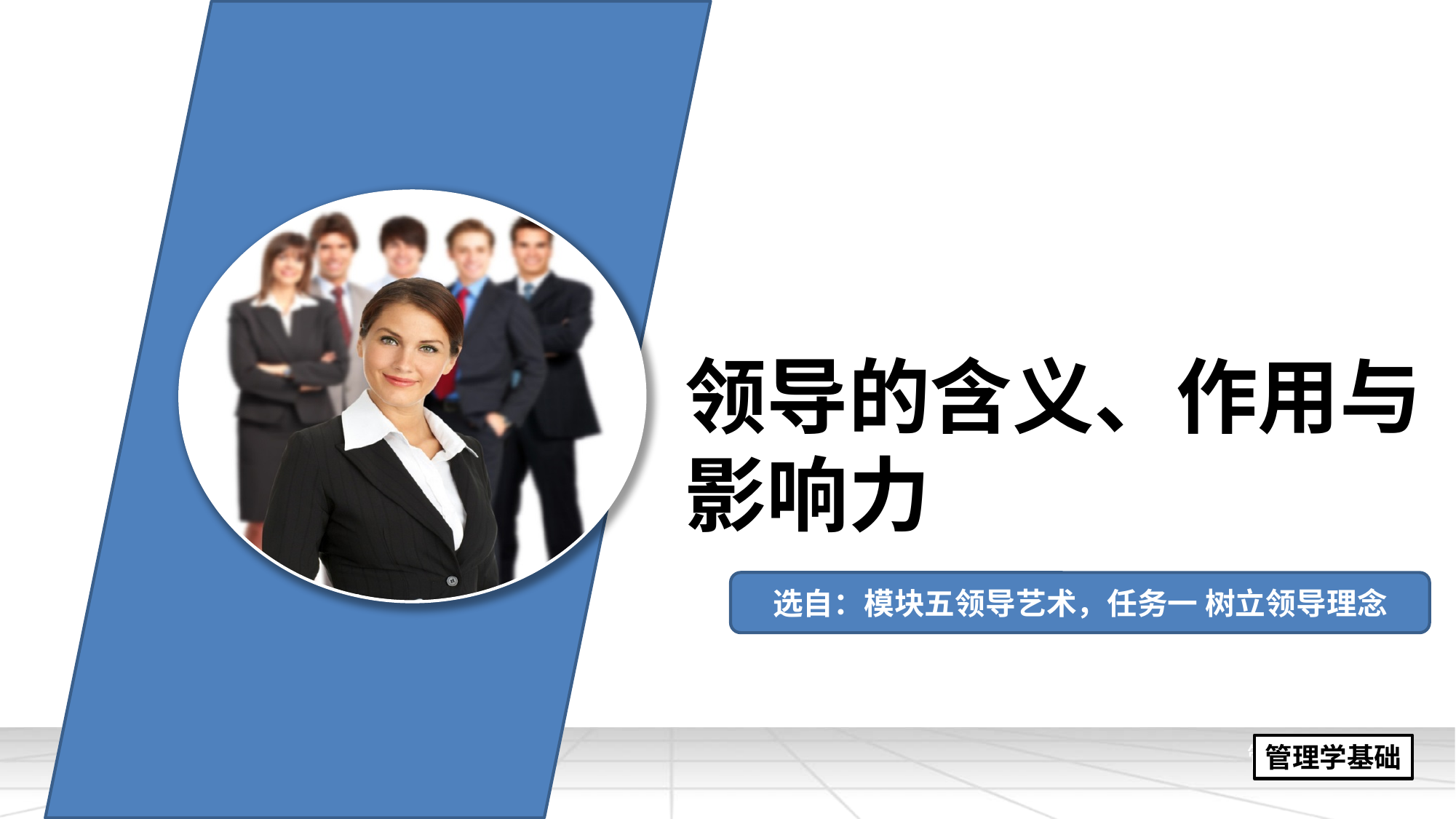

领导的含义、作用与影响力
选自：模块五领导艺术，任务一 树立领导理念
管理学基础
管理学基础